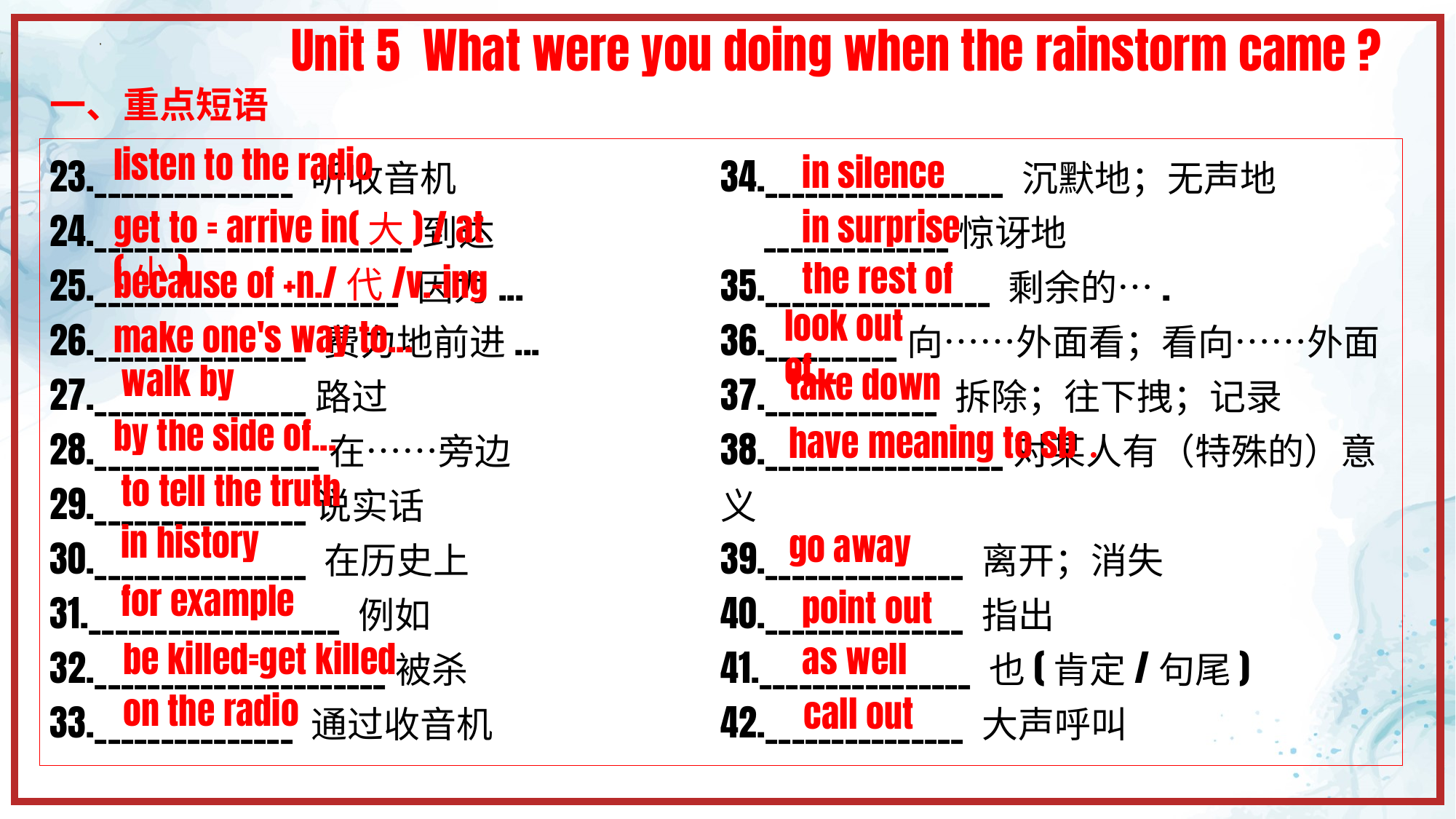

Unit 5  What were you doing when the rainstorm came ?

一、重点短语
23._______________ 听收音机
24.________________________到达
25._______________________ 因为...
26.________________ 费力地前进...
27.________________路过
28._________________在……旁边
29.________________说实话
30.________________ 在历史上
31.___________________ 例如
32.______________________被杀
33._______________ 通过收音机
listen to the radio
34.__________________ 沉默地；无声地
     ______________惊讶地
35._________________ 剩余的….
36.__________向……外面看；看向……外面
37._____________ 拆除；往下拽；记录
38.__________________对某人有（特殊的）意义
39._______________ 离开；消失
40._______________ 指出
41.________________ 也(肯定/句尾)
42._______________ 大声呼叫
in silence
get to = arrive in(大) / at(小)
in surprise
the rest of
because of +n./代/v.-ing
look out of...
make one's way to...
walk by
take down
by the side of...
have meaning to sb．
to tell the truth
in history
go away
for example
point out
as well
be killed=get killed
on the radio
call out